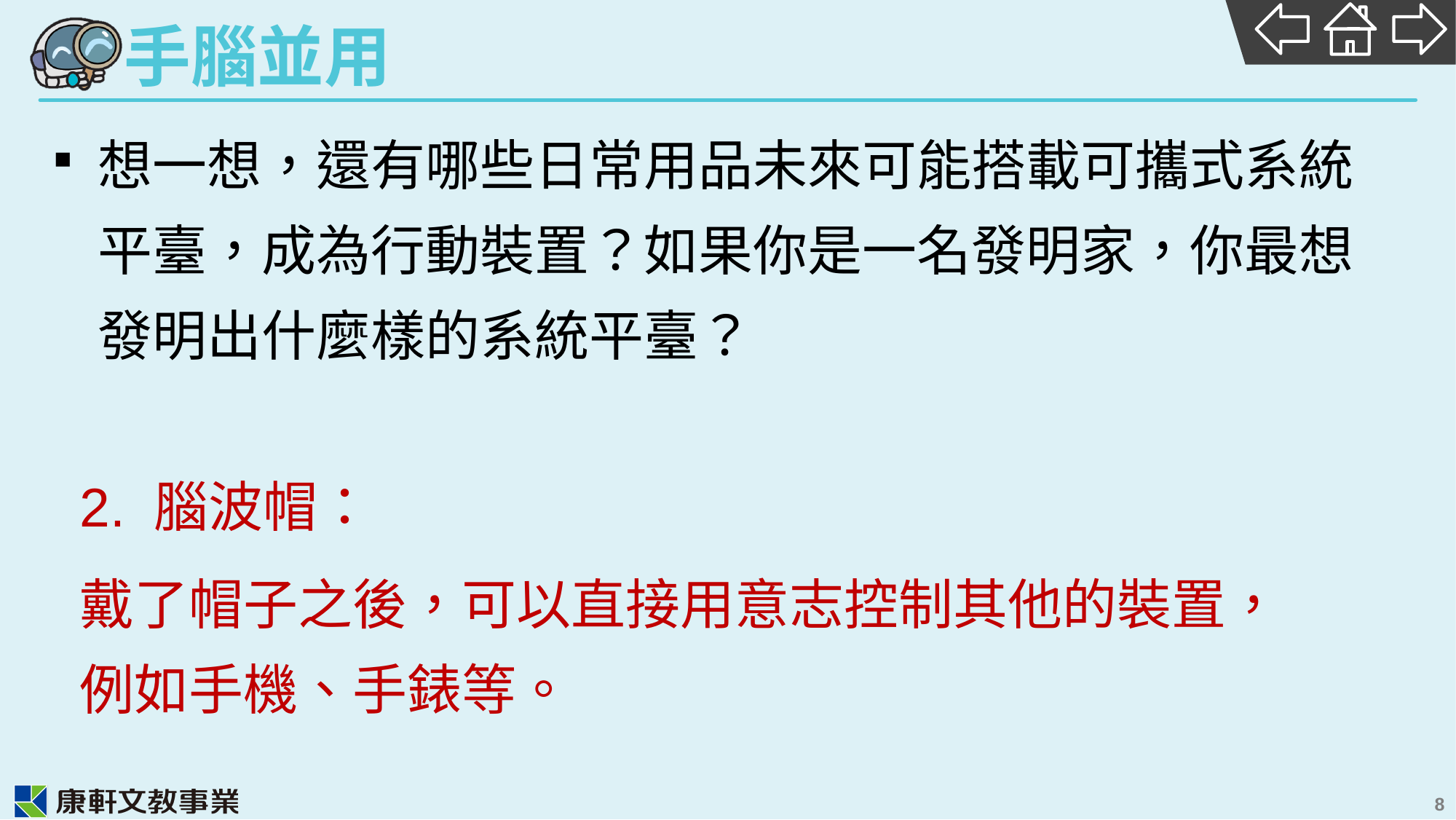

想一想，還有哪些日常用品未來可能搭載可攜式系統平臺，成為行動裝置？如果你是一名發明家，你最想發明出什麼樣的系統平臺？
2. 腦波帽：
戴了帽子之後，可以直接用意志控制其他的裝置，例如手機、手錶等。
8